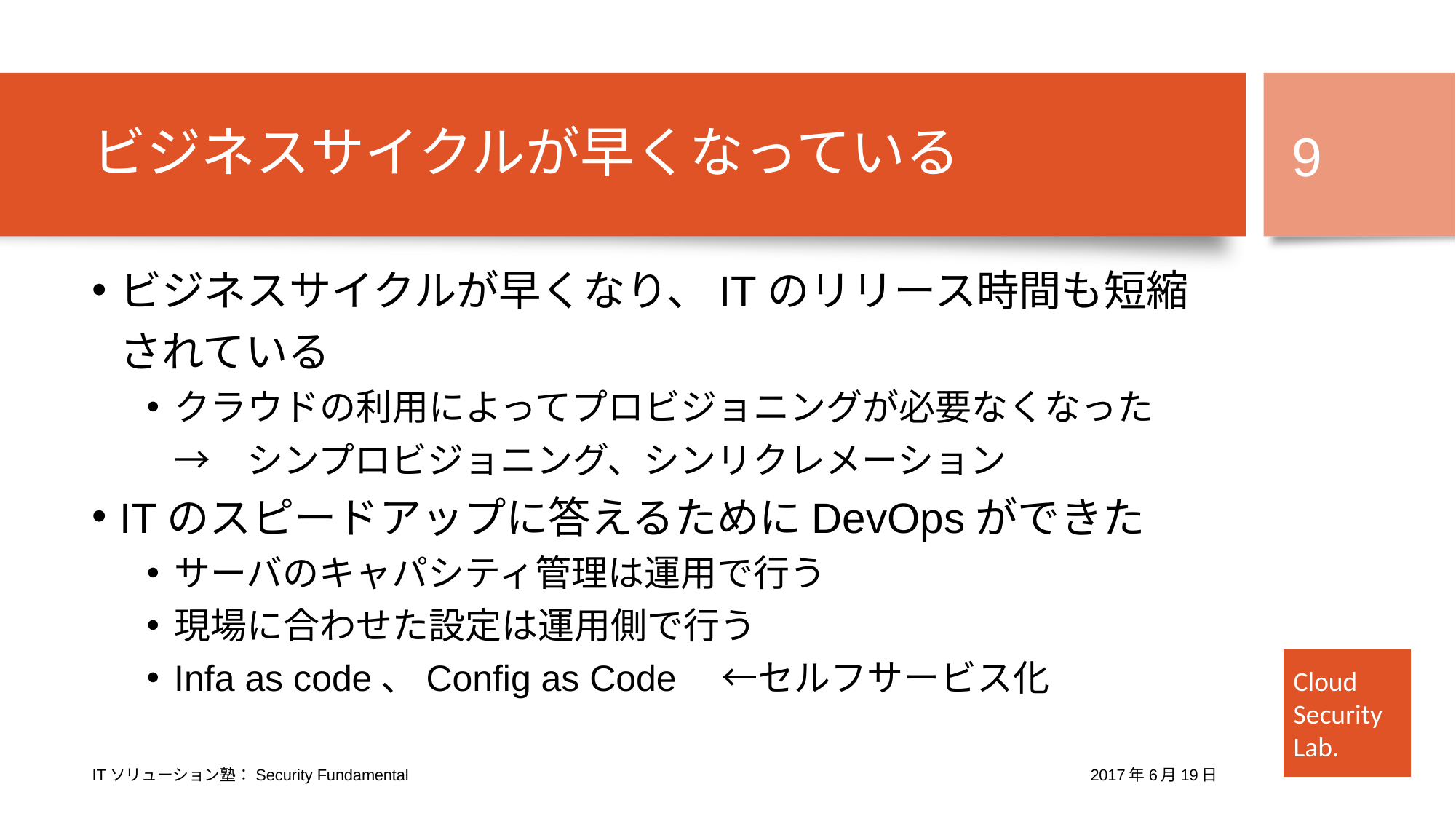

# ビジネスサイクルが早くなっている
9
ビジネスサイクルが早くなり、ITのリリース時間も短縮されている
クラウドの利用によってプロビジョニングが必要なくなった
→　シンプロビジョニング、シンリクレメーション
ITのスピードアップに答えるためにDevOpsができた
サーバのキャパシティ管理は運用で行う
現場に合わせた設定は運用側で行う
Infa as code、Config as Code　←セルフサービス化
2017年6月19日
ITソリューション塾：Security Fundamental